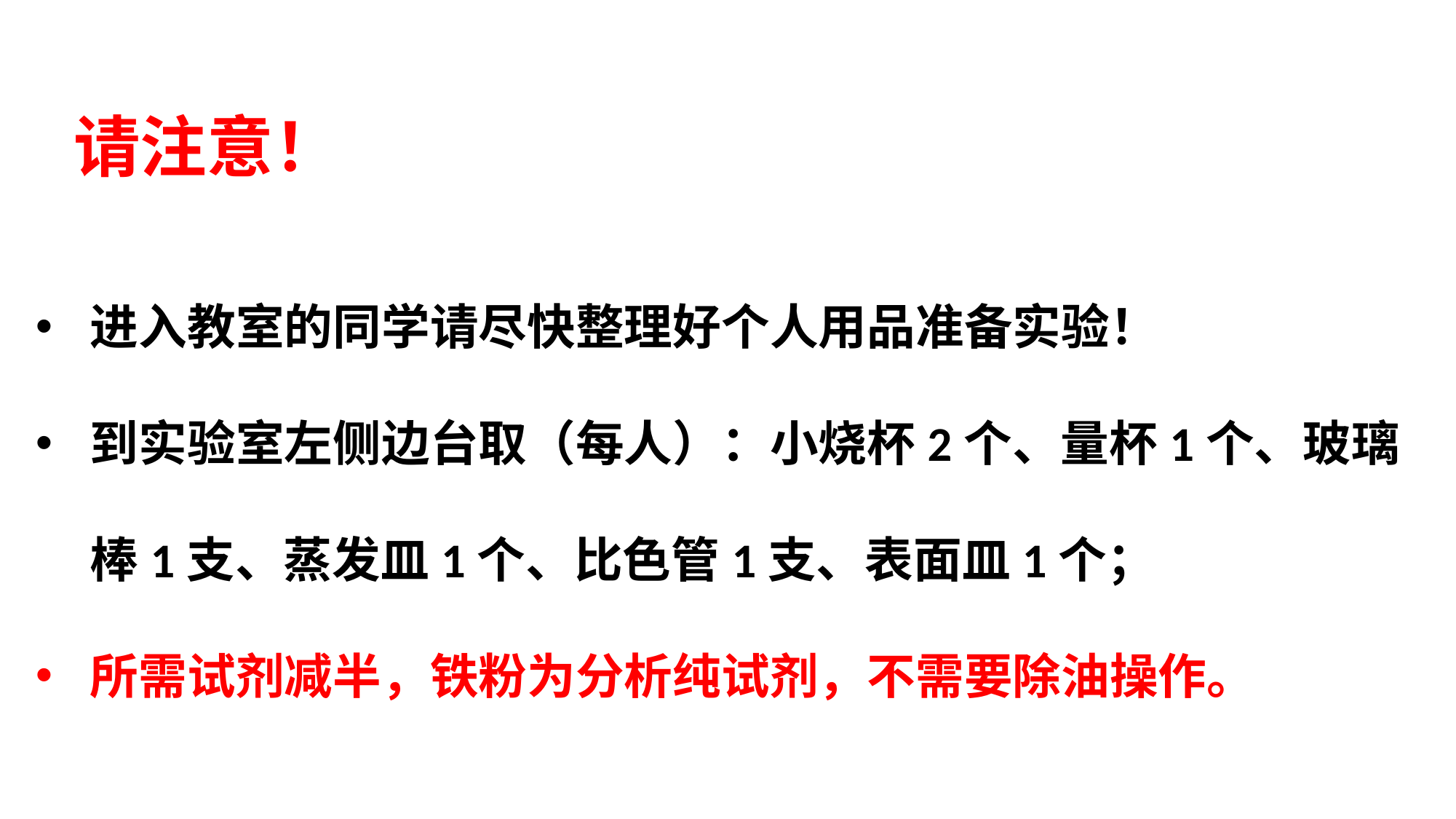

请注意！
进入教室的同学请尽快整理好个人用品准备实验！
到实验室左侧边台取（每人）：小烧杯2个、量杯1个、玻璃棒1支、蒸发皿1个、比色管1支、表面皿1个；
所需试剂减半，铁粉为分析纯试剂，不需要除油操作。